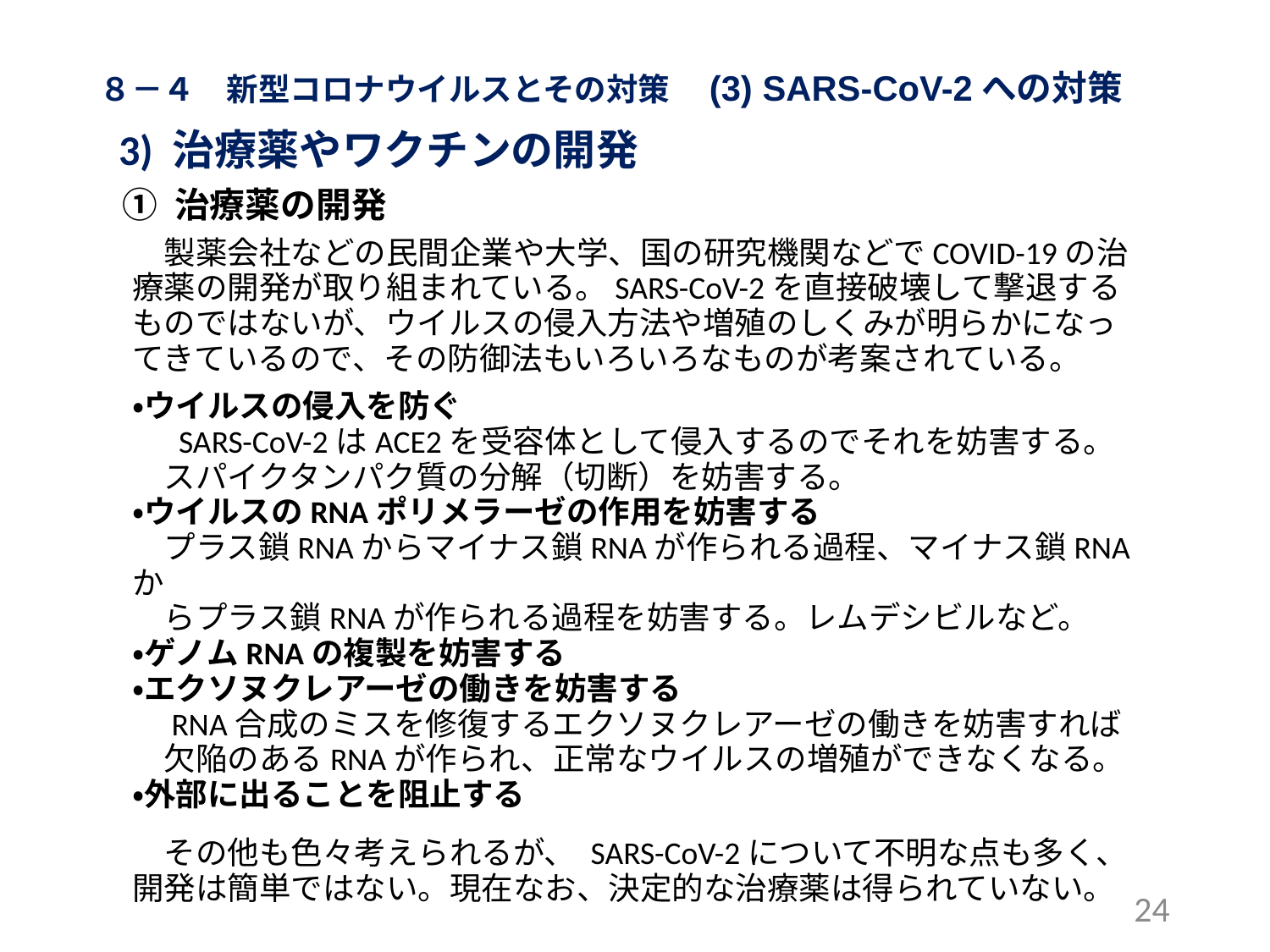

８－４　新型コロナウイルスとその対策　(3) SARS-CoV-2への対策

  3) 治療薬やワクチンの開発
① 治療薬の開発
　製薬会社などの民間企業や大学、国の研究機関などでCOVID-19の治療薬の開発が取り組まれている。SARS-CoV-2を直接破壊して撃退するものではないが、ウイルスの侵入方法や増殖のしくみが明らかになってきているので、その防御法もいろいろなものが考案されている。

・ウイルスの侵入を防ぐ
　 SARS-CoV-2はACE2を受容体として侵入するのでそれを妨害する。
　スパイクタンパク質の分解（切断）を妨害する。
・ウイルスのRNAポリメラーゼの作用を妨害する
　プラス鎖RNAからマイナス鎖RNAが作られる過程、マイナス鎖RNAか
　らプラス鎖RNAが作られる過程を妨害する。レムデシビルなど。
・ゲノムRNAの複製を妨害する
・エクソヌクレアーゼの働きを妨害する
　RNA合成のミスを修復するエクソヌクレアーゼの働きを妨害すれば
　欠陥のあるRNAが作られ、正常なウイルスの増殖ができなくなる。
・外部に出ることを阻止する

　その他も色々考えられるが、 SARS-CoV-2について不明な点も多く、開発は簡単ではない。現在なお、決定的な治療薬は得られていない。
24